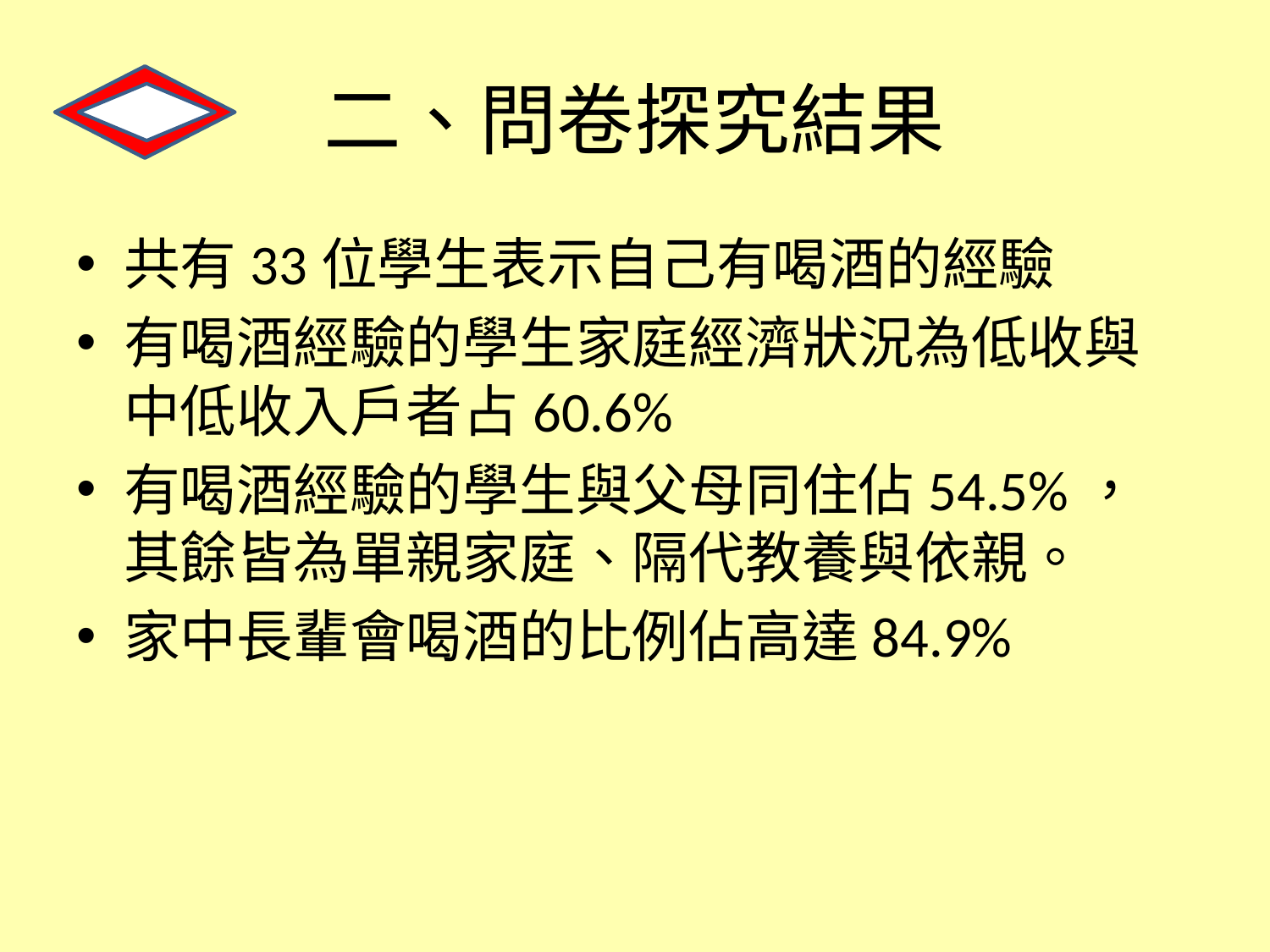

# 二、問卷探究結果

共有33位學生表示自己有喝酒的經驗
有喝酒經驗的學生家庭經濟狀況為低收與中低收入戶者占60.6%
有喝酒經驗的學生與父母同住佔54.5%，其餘皆為單親家庭、隔代教養與依親。
家中長輩會喝酒的比例佔高達84.9%